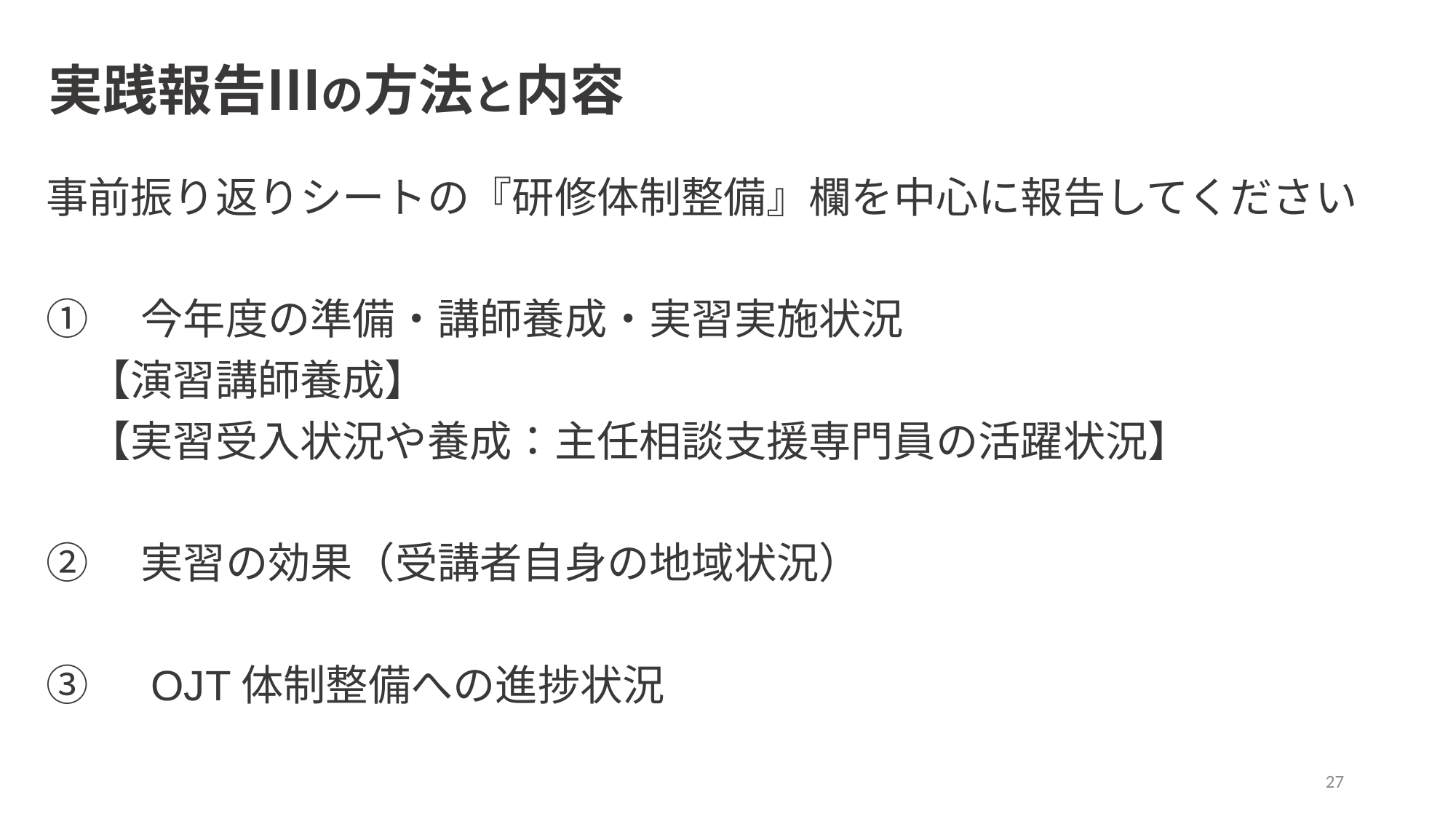

実践報告Ⅲの方法と内容
事前振り返りシートの『研修体制整備』欄を中心に報告してください

①　今年度の準備・講師養成・実習実施状況
　【演習講師養成】
　【実習受入状況や養成：主任相談支援専門員の活躍状況】

②　実習の効果（受講者自身の地域状況）

③　OJT体制整備への進捗状況
27